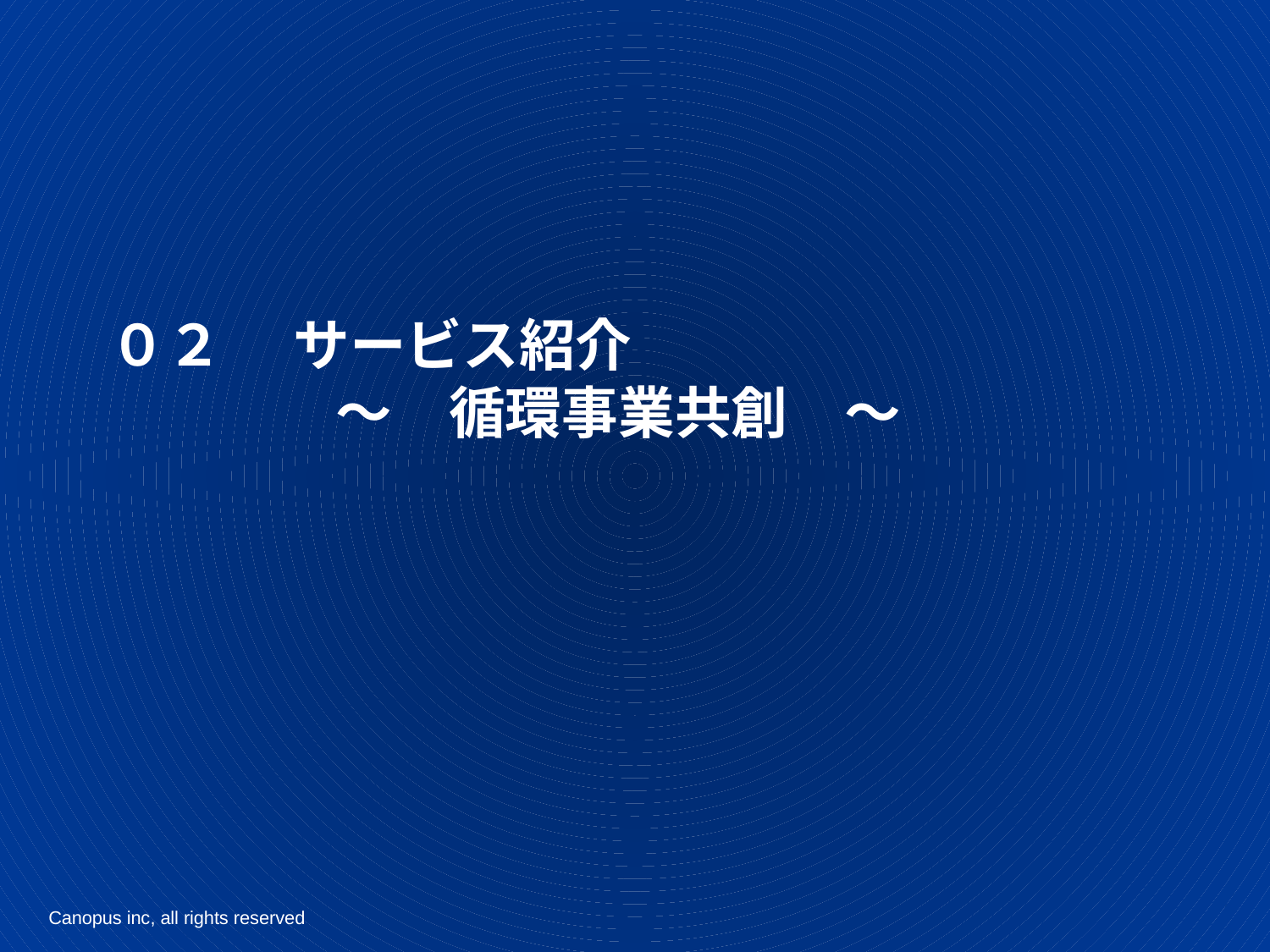

０２	　サービス紹介
　　　　～　循環事業共創　～
17
17
17
Canopus inc, all rights reserved